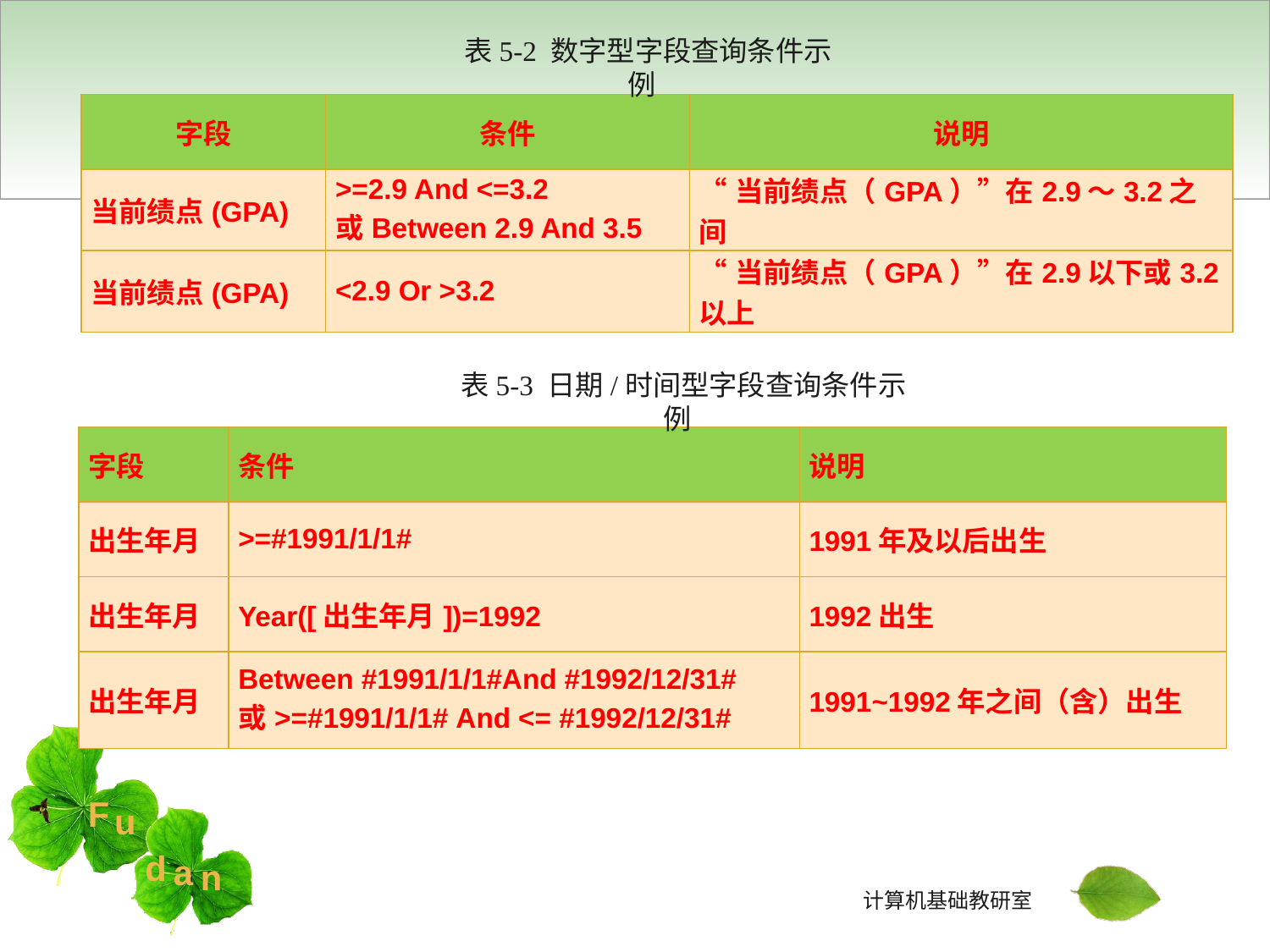

表5-2 数字型字段查询条件示例
| 字段 | 条件 | 说明 |
| --- | --- | --- |
| 当前绩点(GPA) | >=2.9 And <=3.2 或Between 2.9 And 3.5 | “当前绩点（GPA）”在2.9～3.2之间 |
| 当前绩点(GPA) | <2.9 Or >3.2 | “当前绩点（GPA）”在2.9以下或3.2以上 |
表5-3 日期/时间型字段查询条件示例
| 字段 | 条件 | 说明 |
| --- | --- | --- |
| 出生年月 | >=#1991/1/1# | 1991年及以后出生 |
| 出生年月 | Year([出生年月])=1992 | 1992出生 |
| 出生年月 | Between #1991/1/1#And #1992/12/31# 或>=#1991/1/1# And <= #1992/12/31# | 1991~1992年之间（含）出生 |
67